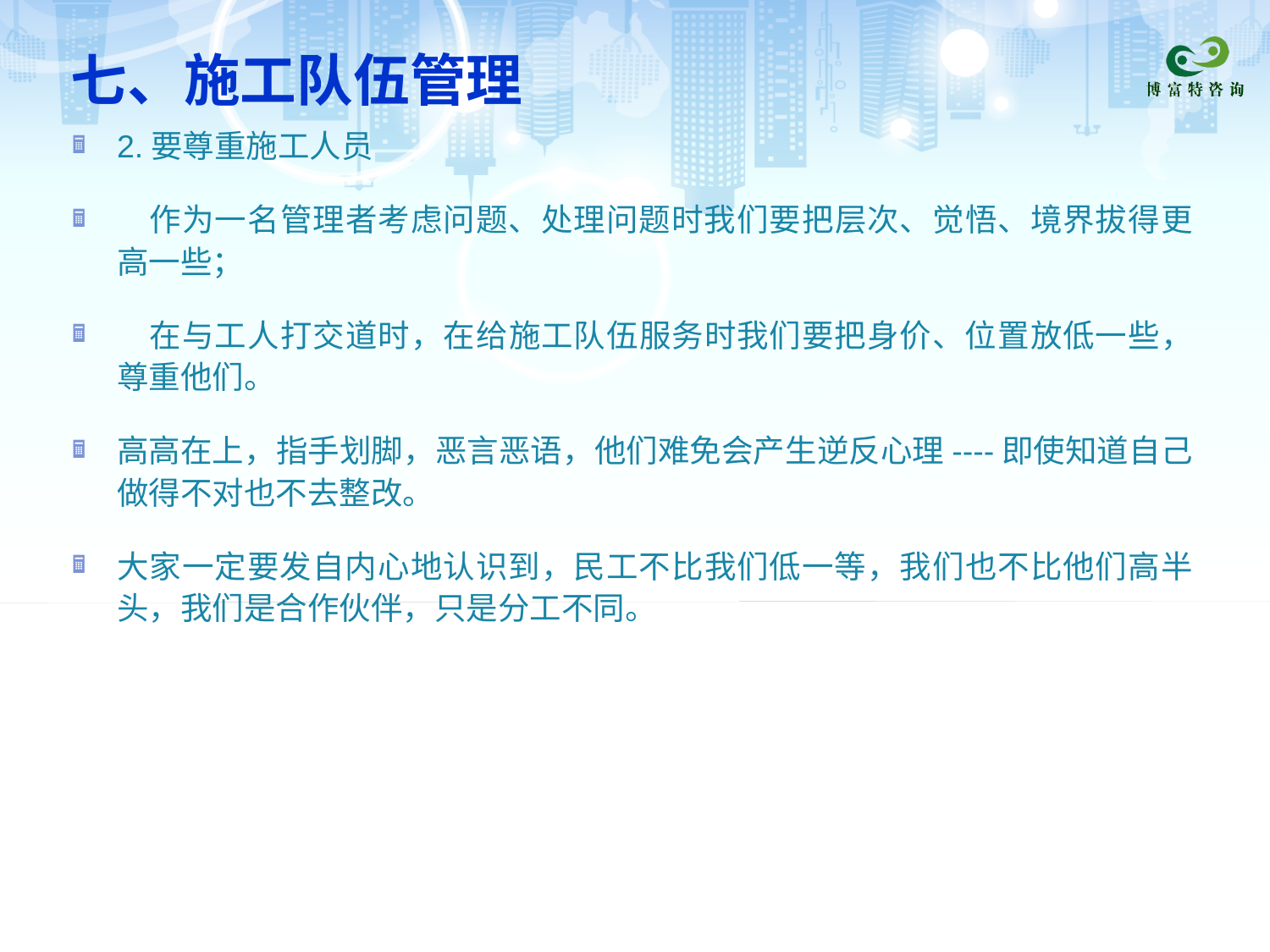

七、施工队伍管理

2.要尊重施工人员
   作为一名管理者考虑问题、处理问题时我们要把层次、觉悟、境界拔得更高一些；
   在与工人打交道时，在给施工队伍服务时我们要把身价、位置放低一些，尊重他们。
高高在上，指手划脚，恶言恶语，他们难免会产生逆反心理----即使知道自己做得不对也不去整改。
大家一定要发自内心地认识到，民工不比我们低一等，我们也不比他们高半头，我们是合作伙伴，只是分工不同。